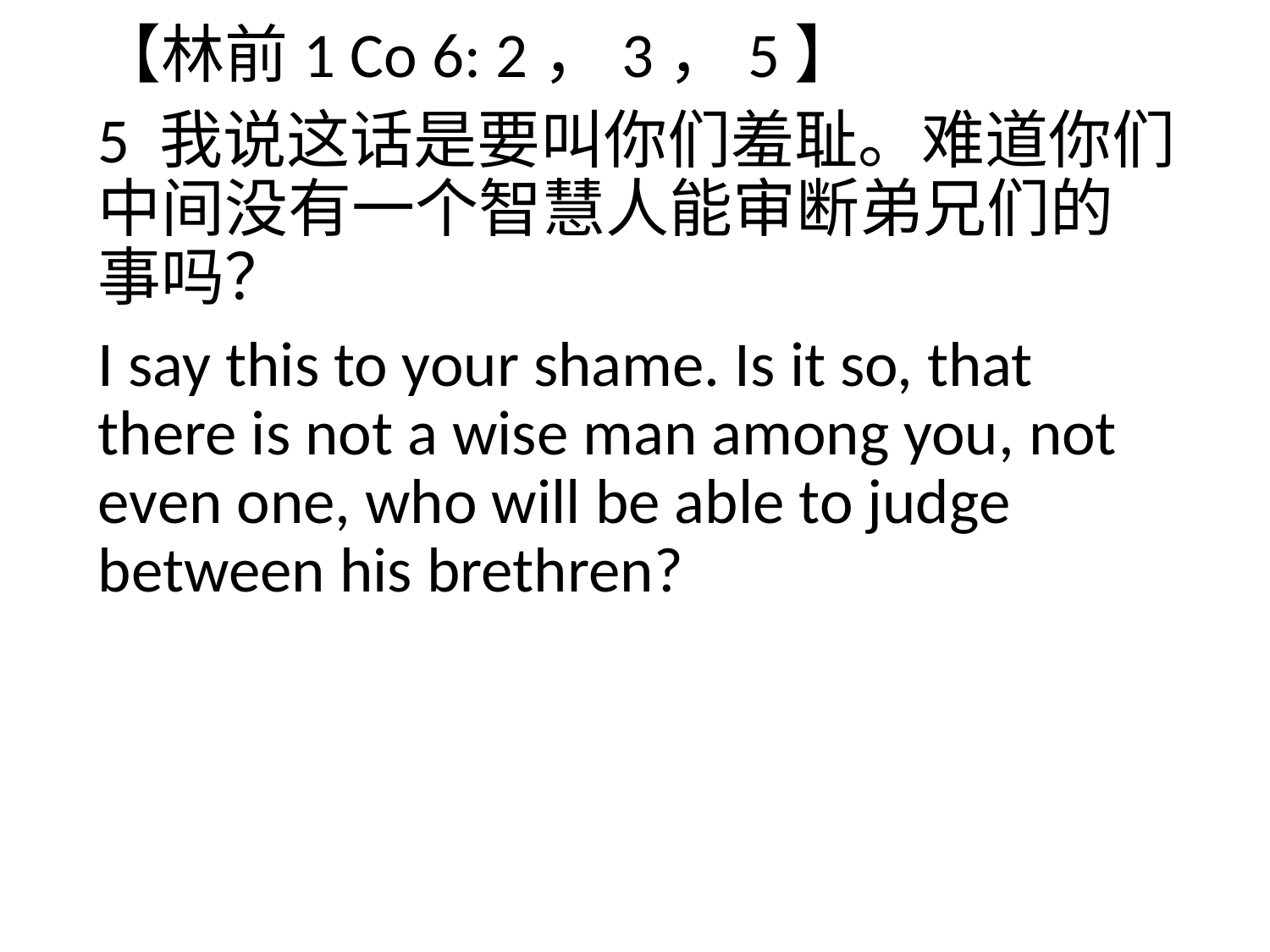

【林前1 Co 6: 2，3，5】
5 我说这话是要叫你们羞耻。难道你们中间没有一个智慧人能审断弟兄们的事吗？
I say this to your shame. Is it so, that there is not a wise man among you, not even one, who will be able to judge between his brethren?